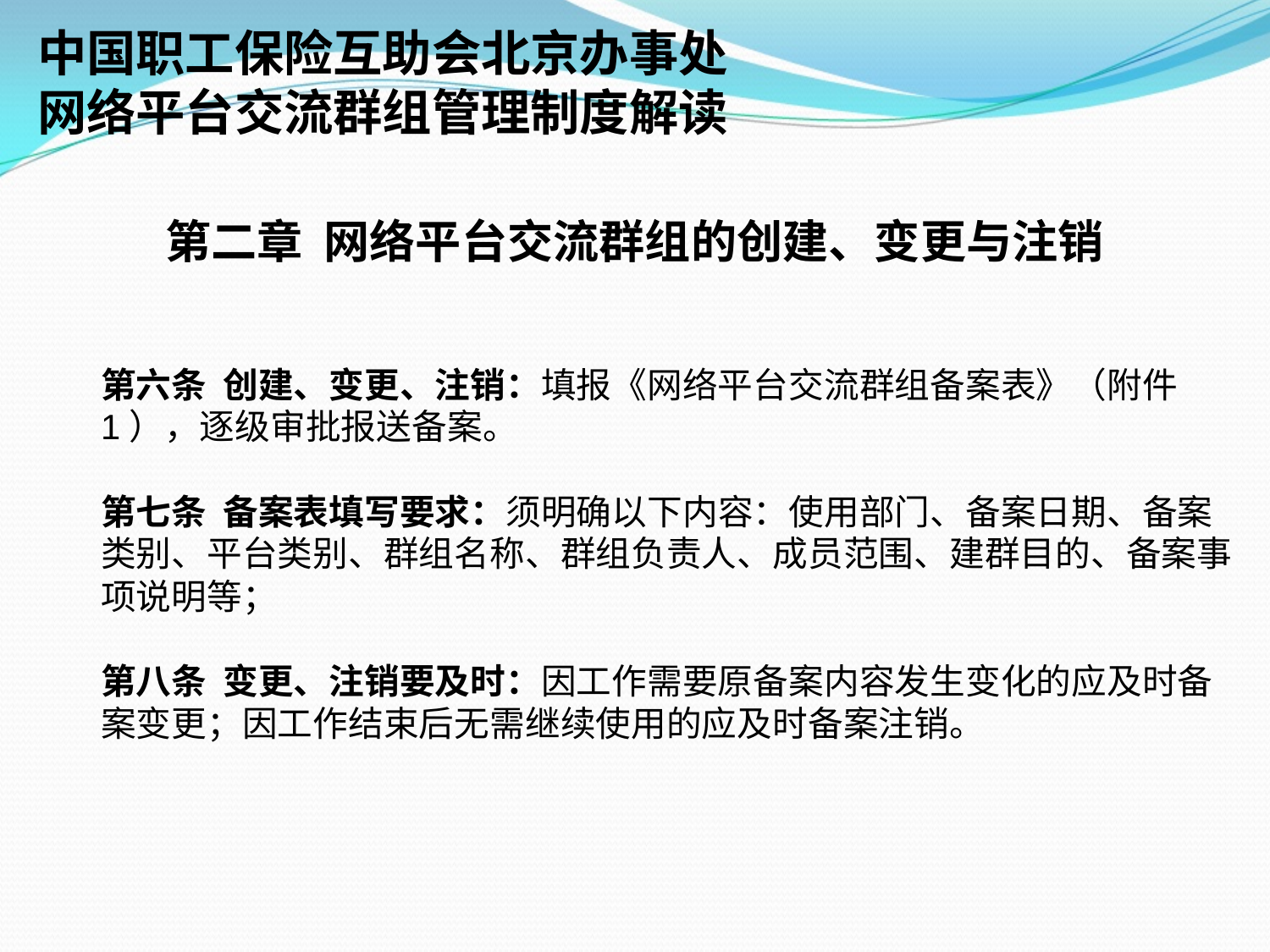

中国职工保险互助会北京办事处
网络平台交流群组管理制度解读
第二章  网络平台交流群组的创建、变更与注销

第六条  创建、变更、注销：填报《网络平台交流群组备案表》（附件1），逐级审批报送备案。

第七条  备案表填写要求：须明确以下内容：使用部门、备案日期、备案类别、平台类别、群组名称、群组负责人、成员范围、建群目的、备案事项说明等；

第八条  变更、注销要及时：因工作需要原备案内容发生变化的应及时备案变更；因工作结束后无需继续使用的应及时备案注销。